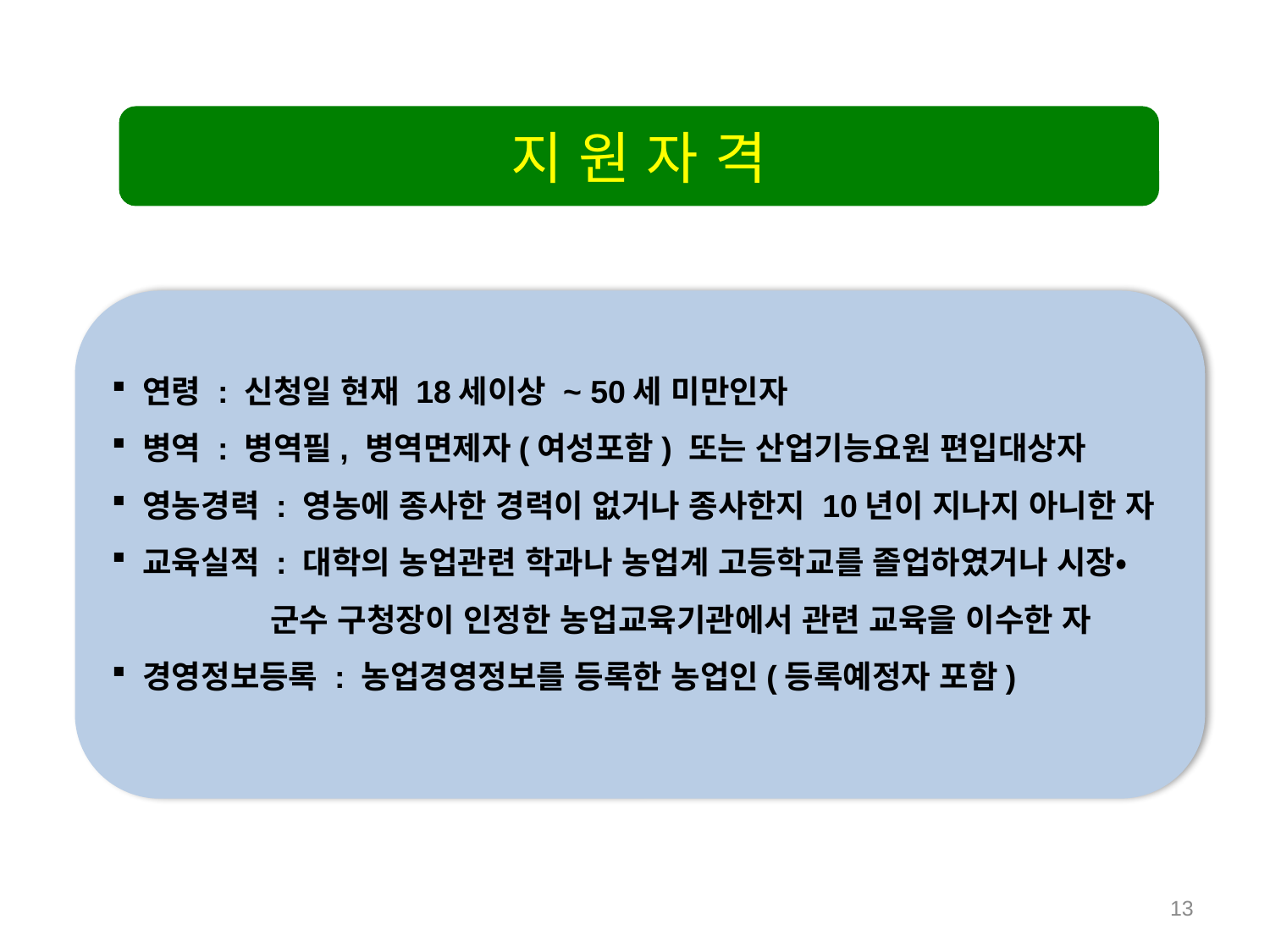

지 원 자 격

 연령 : 신청일 현재 18세이상 ~ 50세 미만인자
 병역 : 병역필, 병역면제자(여성포함) 또는 산업기능요원 편입대상자
 영농경력 : 영농에 종사한 경력이 없거나 종사한지 10년이 지나지 아니한 자
 교육실적 : 대학의 농업관련 학과나 농업계 고등학교를 졸업하였거나 시장•
                 군수 구청장이 인정한 농업교육기관에서 관련 교육을 이수한 자
 경영정보등록 : 농업경영정보를 등록한 농업인(등록예정자 포함)

13